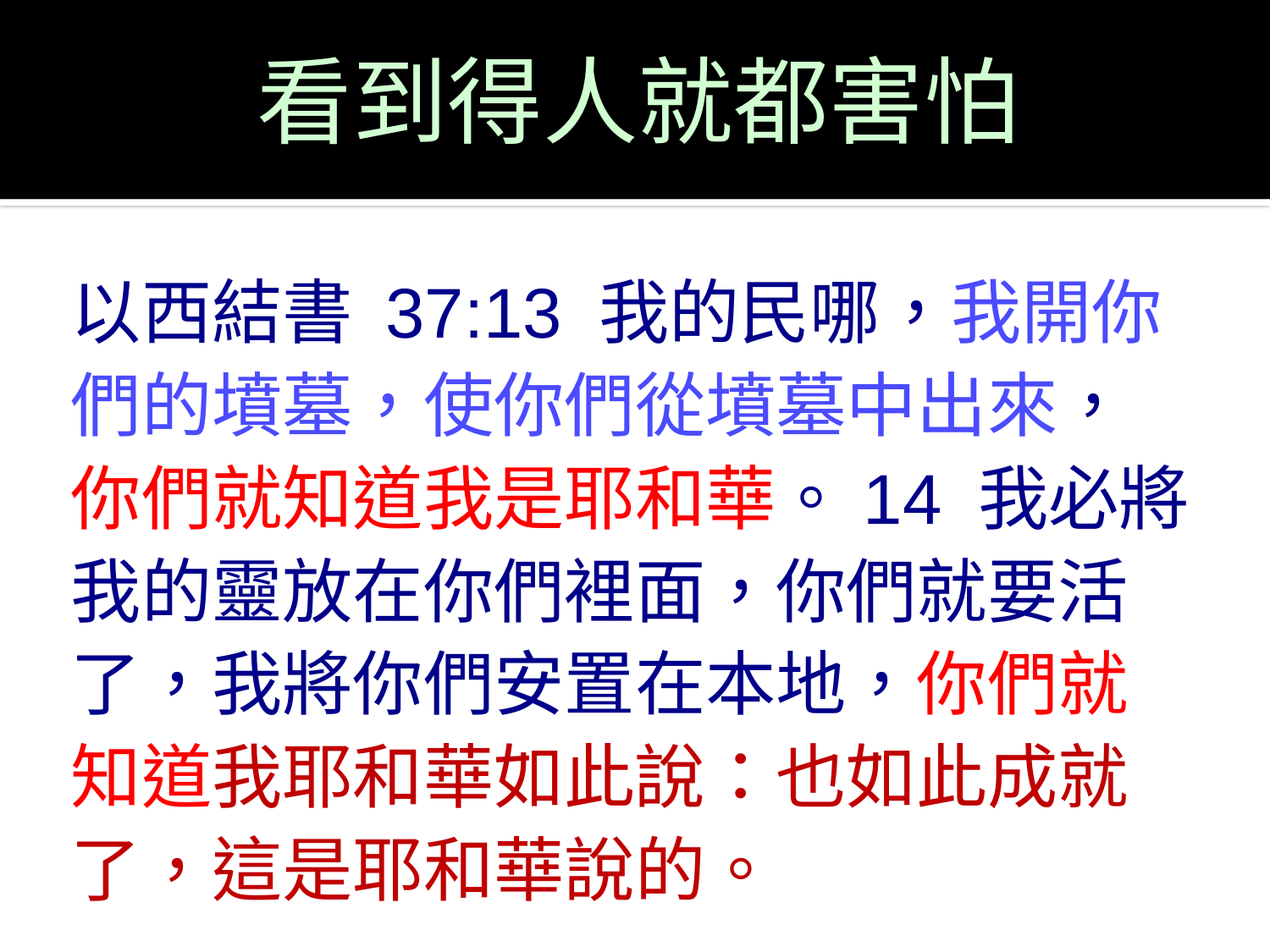

# 看到得人就都害怕
以西結書 37:13 我的民哪，我開你們的墳墓，使你們從墳墓中出來，你們就知道我是耶和華。14 我必將我的靈放在你們裡面，你們就要活了，我將你們安置在本地，你們就知道我耶和華如此說：也如此成就了，這是耶和華說的。